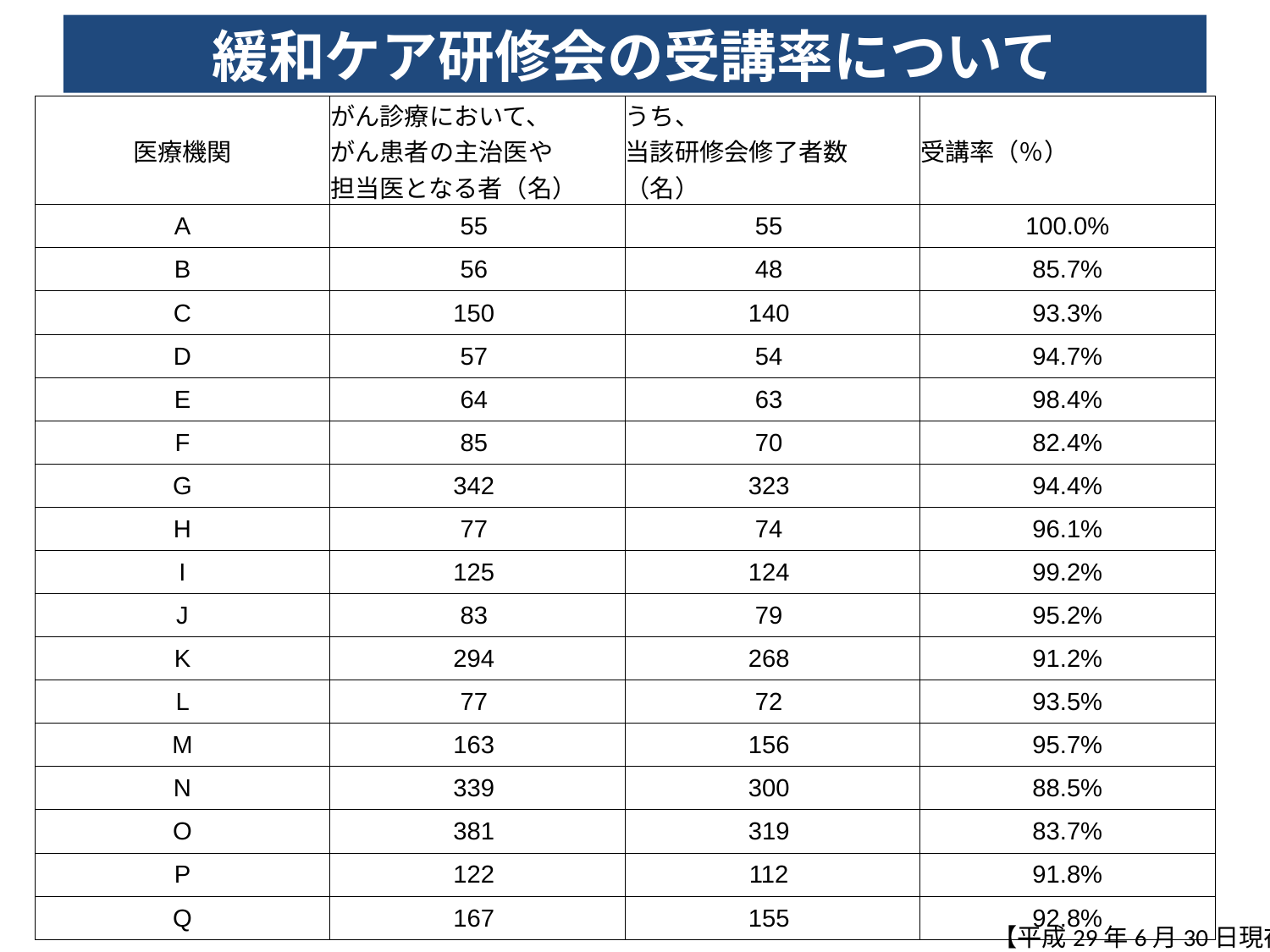

緩和ケア研修会の受講率について
| 医療機関 | がん診療において、 がん患者の主治医や 担当医となる者（名） | うち、 当該研修会修了者数（名） | 受講率（％） |
| --- | --- | --- | --- |
| A | 55 | 55 | 100.0% |
| B | 56 | 48 | 85.7% |
| C | 150 | 140 | 93.3% |
| D | 57 | 54 | 94.7% |
| E | 64 | 63 | 98.4% |
| F | 85 | 70 | 82.4% |
| G | 342 | 323 | 94.4% |
| H | 77 | 74 | 96.1% |
| I | 125 | 124 | 99.2% |
| J | 83 | 79 | 95.2% |
| K | 294 | 268 | 91.2% |
| L | 77 | 72 | 93.5% |
| M | 163 | 156 | 95.7% |
| N | 339 | 300 | 88.5% |
| O | 381 | 319 | 83.7% |
| P | 122 | 112 | 91.8% |
| Q | 167 | 155 | 92.8% |
【平成29年6月30日現在】